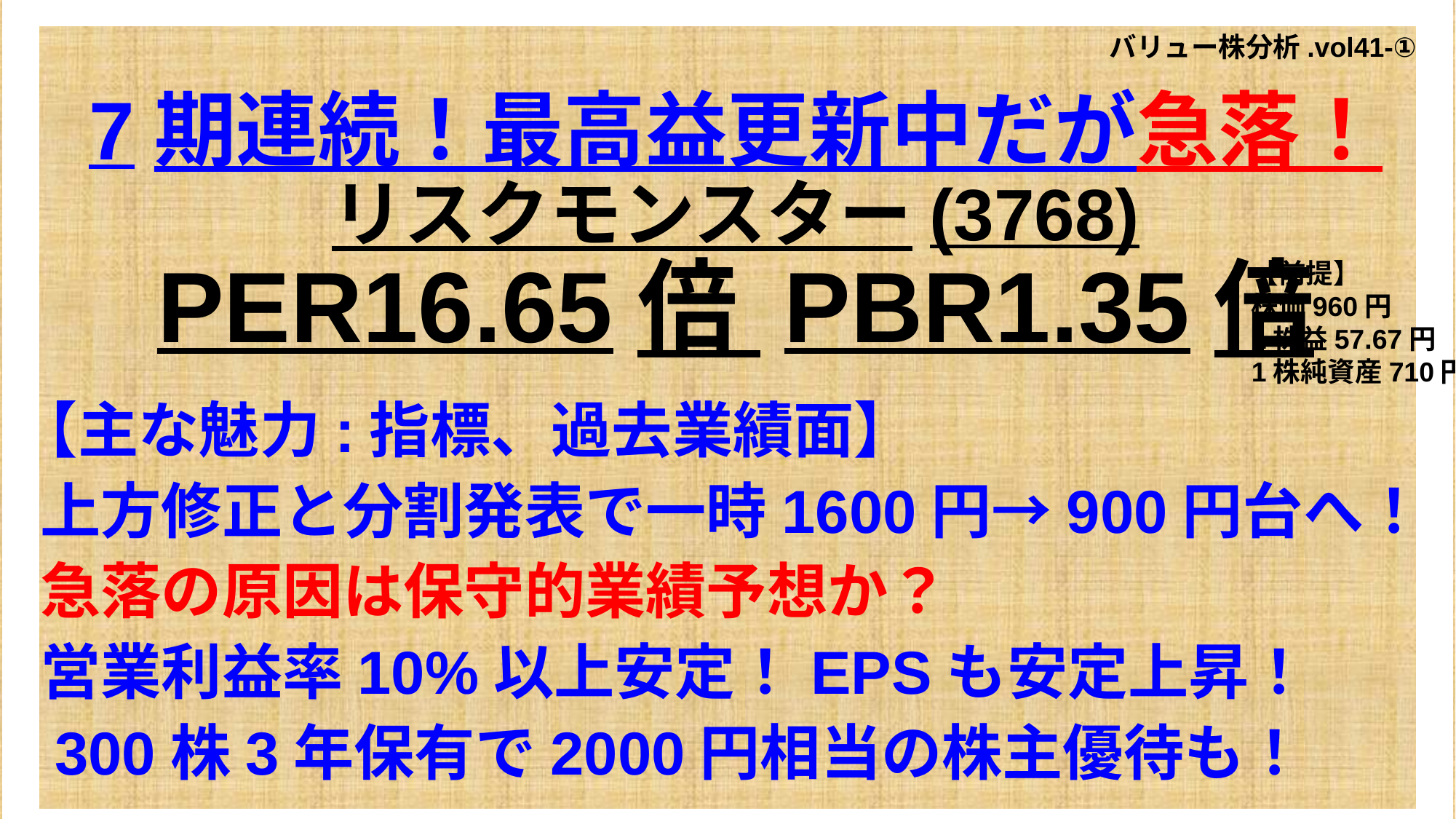

# 7期連続！最高益更新中だが急落！ リスクモンスター(3768) PER16.65倍 PBR1.35倍

バリュー株分析.vol41-①
【前提】
株価960円
1株益57.67円
1株純資産710円
【主な魅力:指標、過去業績面】
・上方修正と分割発表で一時1600円→900円台へ！
・急落の原因は保守的業績予想か？
・営業利益率10%以上安定！EPSも安定上昇！
・300株3年保有で2000円相当の株主優待も！